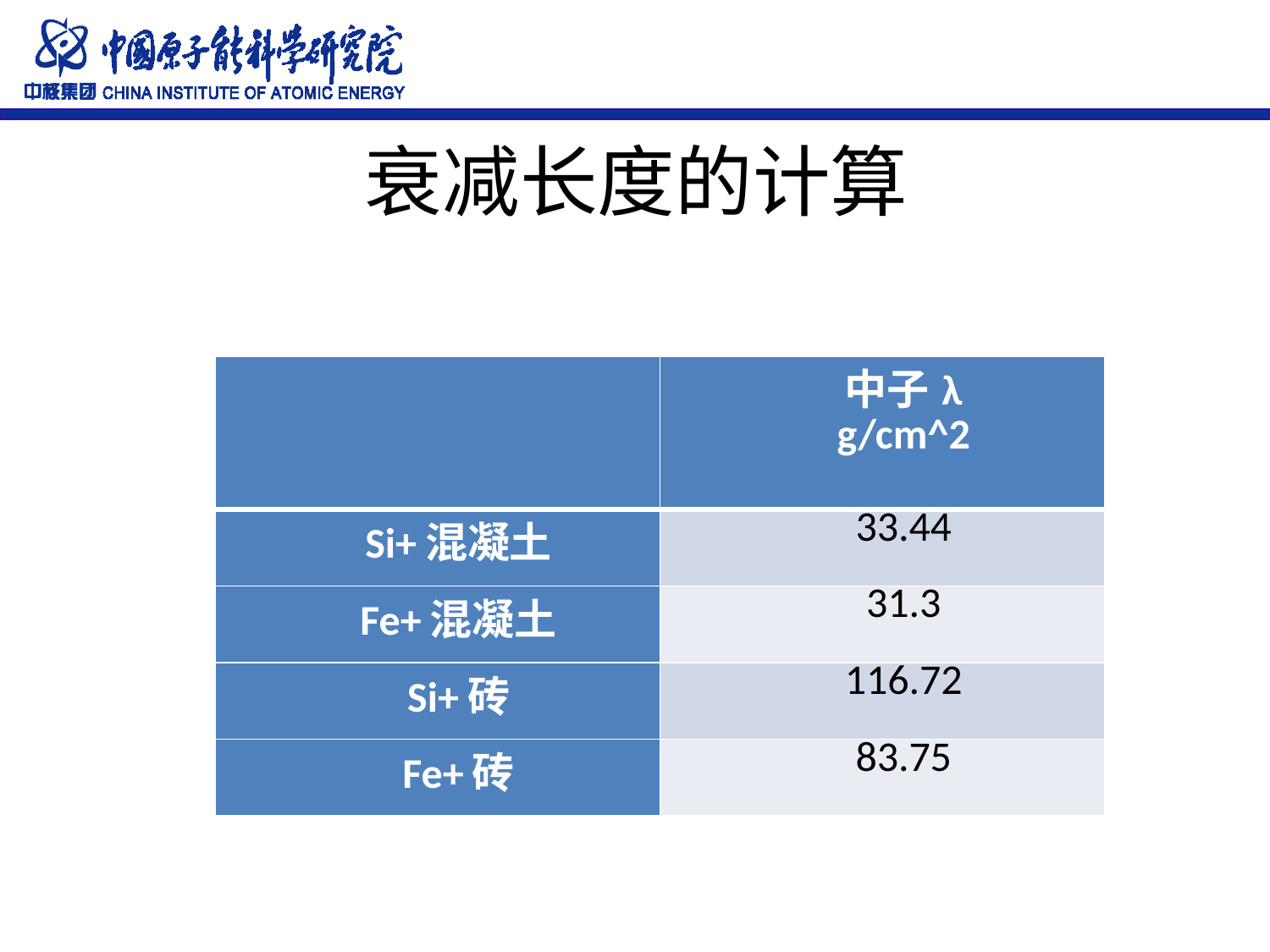

# 衰减长度的计算
|  | 中子λ g/cm^2 |
| --- | --- |
| Si+混凝土 | 33.44 |
| Fe+混凝土 | 31.3 |
| Si+砖 | 116.72 |
| Fe+砖 | 83.75 |